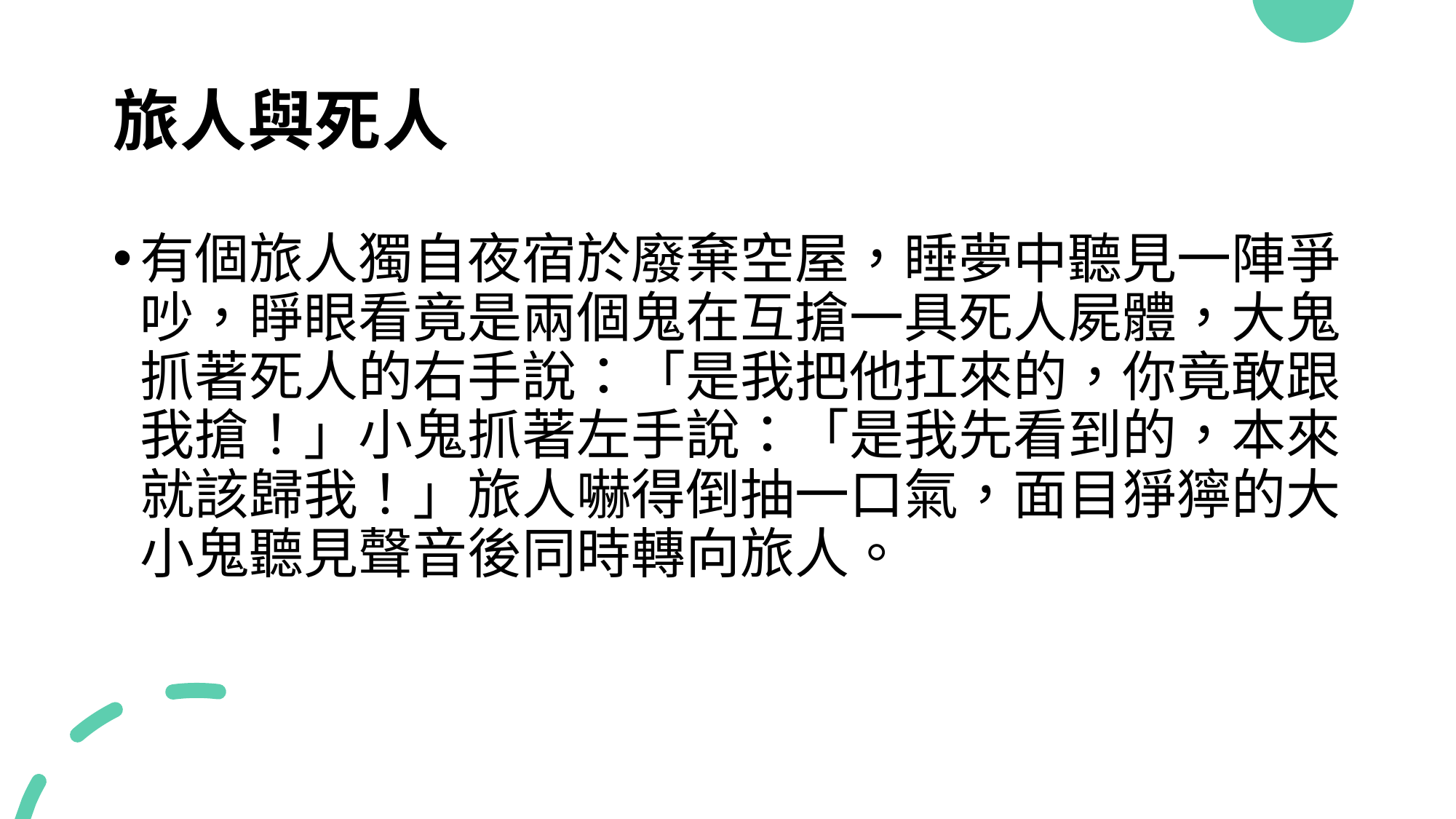

# 旅人與死人
有個旅人獨自夜宿於廢棄空屋，睡夢中聽見一陣爭吵，睜眼看竟是兩個鬼在互搶一具死人屍體，大鬼抓著死人的右手說：「是我把他扛來的，你竟敢跟我搶！」小鬼抓著左手說：「是我先看到的，本來就該歸我！」旅人嚇得倒抽一口氣，面目猙獰的大小鬼聽見聲音後同時轉向旅人。